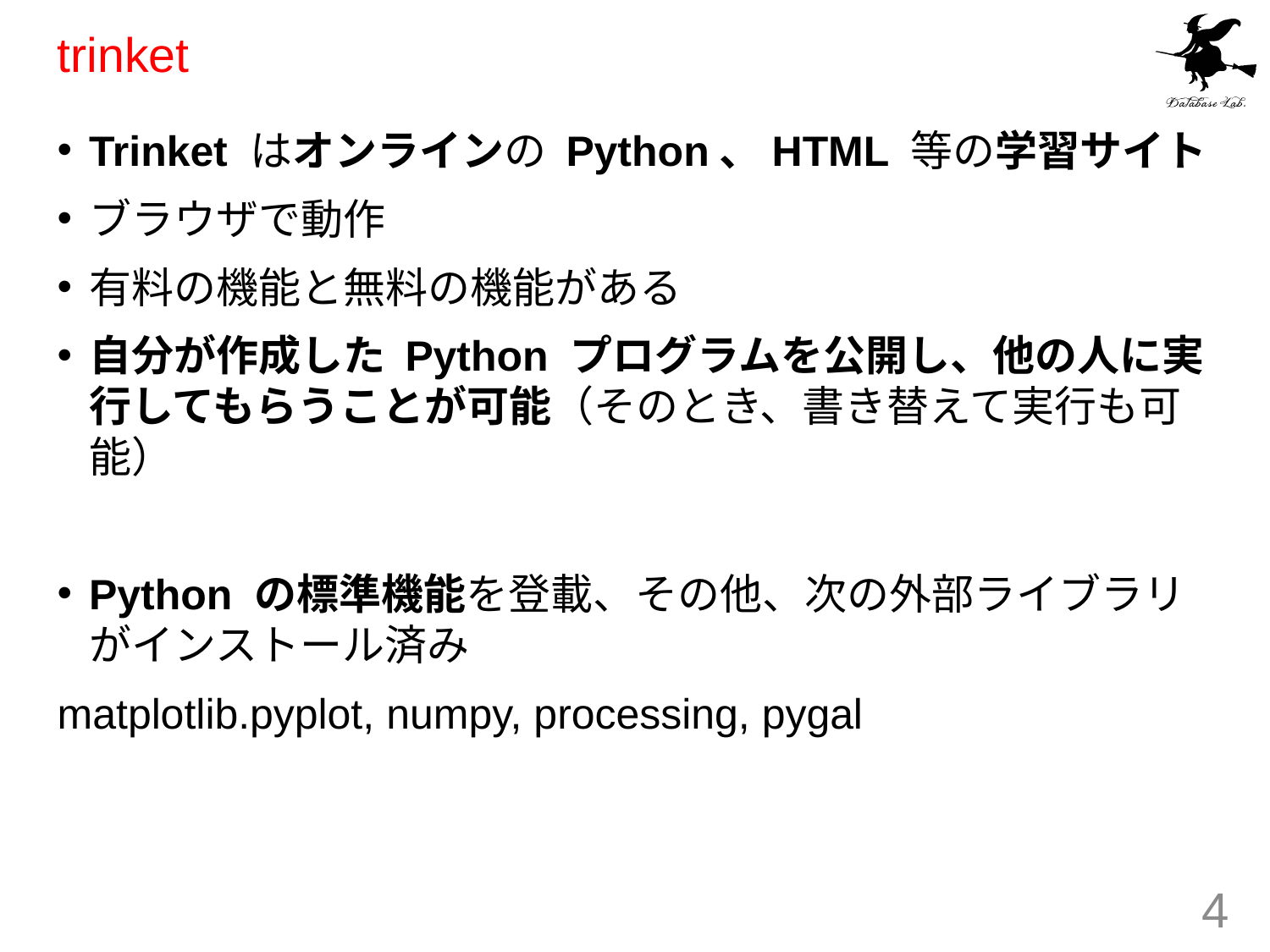

# trinket
Trinket はオンラインの Python、HTML 等の学習サイト
ブラウザで動作
有料の機能と無料の機能がある
自分が作成した Python プログラムを公開し、他の人に実行してもらうことが可能（そのとき、書き替えて実行も可能）

Python の標準機能を登載、その他、次の外部ライブラリがインストール済み
matplotlib.pyplot, numpy, processing, pygal

4